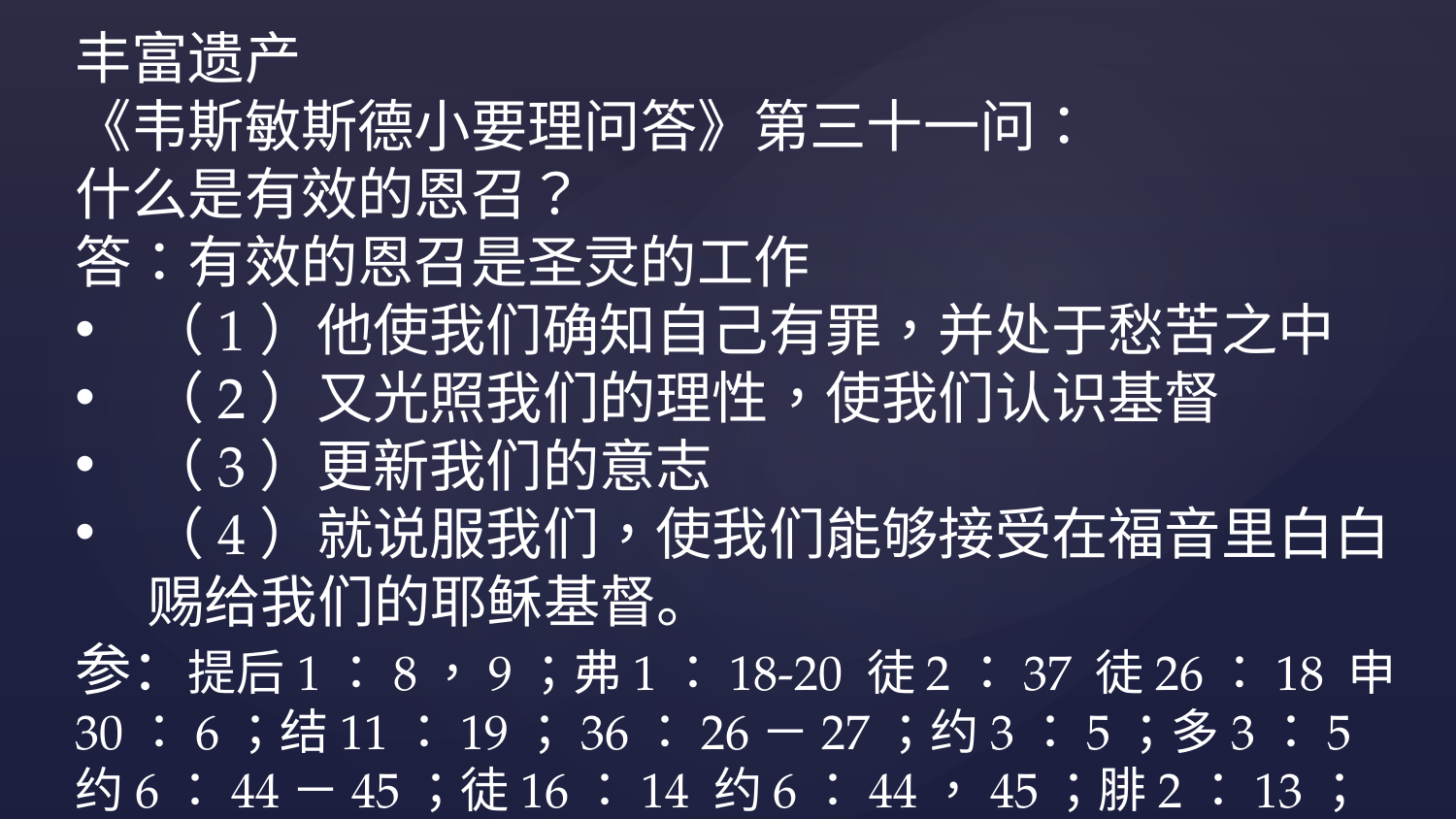

丰富遗产
《韦斯敏斯德小要理问答》第三十一问：
什么是有效的恩召？
答：有效的恩召是圣灵的工作
（1）他使我们确知自己有罪，并处于愁苦之中
（2）又光照我们的理性，使我们认识基督
（3）更新我们的意志
（4）就说服我们，使我们能够接受在福音里白白赐给我们的耶稣基督。
参：提后1：8，9；弗1：18-20 徒2：37 徒26：18 申30：6；结11：19；36：26－27；约3：5；多3：5 约6：44－45；徒16：14 约6：44，45；腓2：13；申30：6；弗2：5